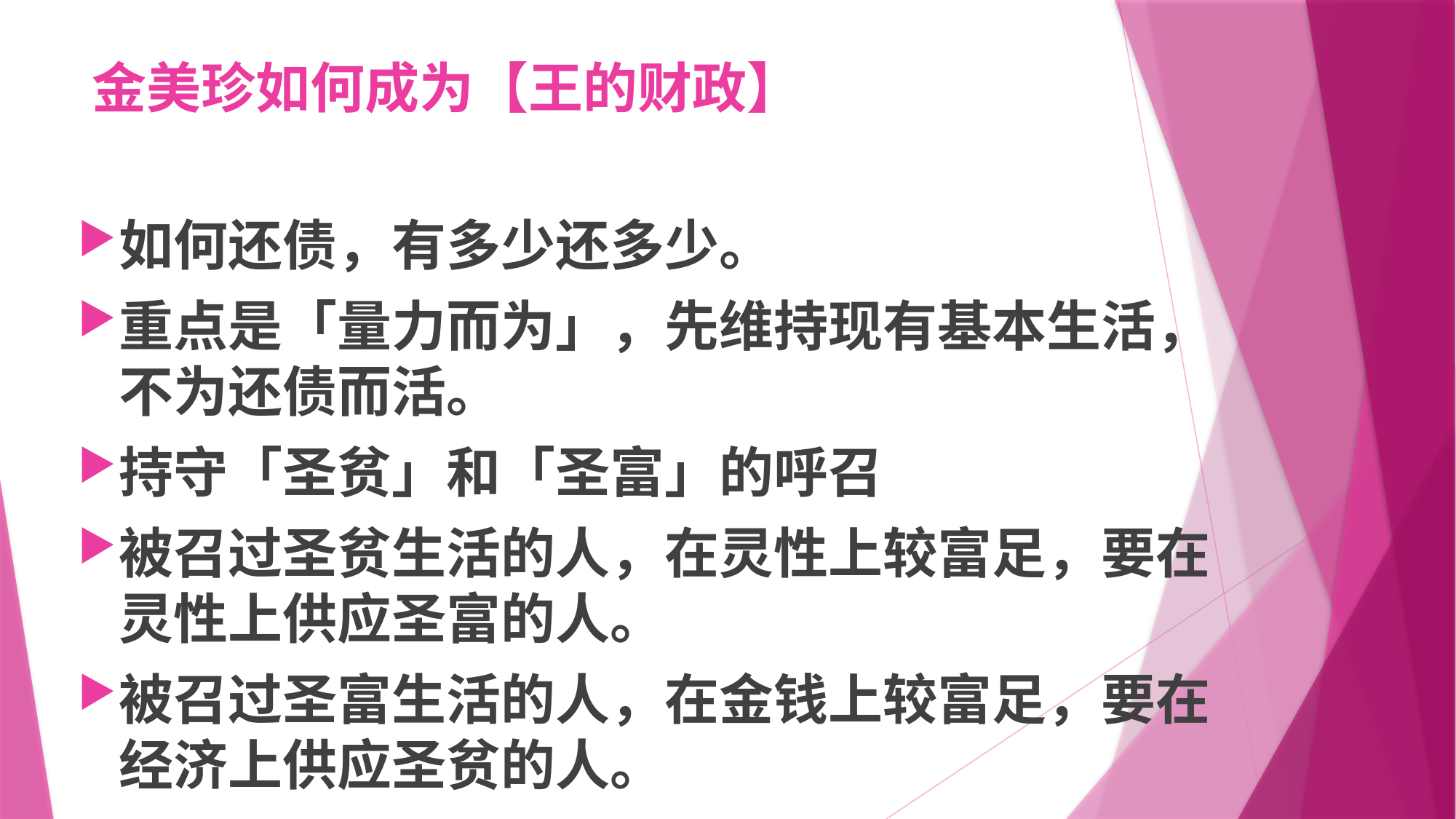

# 金美珍如何成为【王的财政】
如何还债，有多少还多少。
重点是「量力而为」，先维持现有基本生活，不为还债而活。
持守「圣贫」和「圣富」的呼召
被召过圣贫生活的人，在灵性上较富足，要在灵性上供应圣富的人。
被召过圣富生活的人，在金钱上较富足，要在经济上供应圣贫的人。